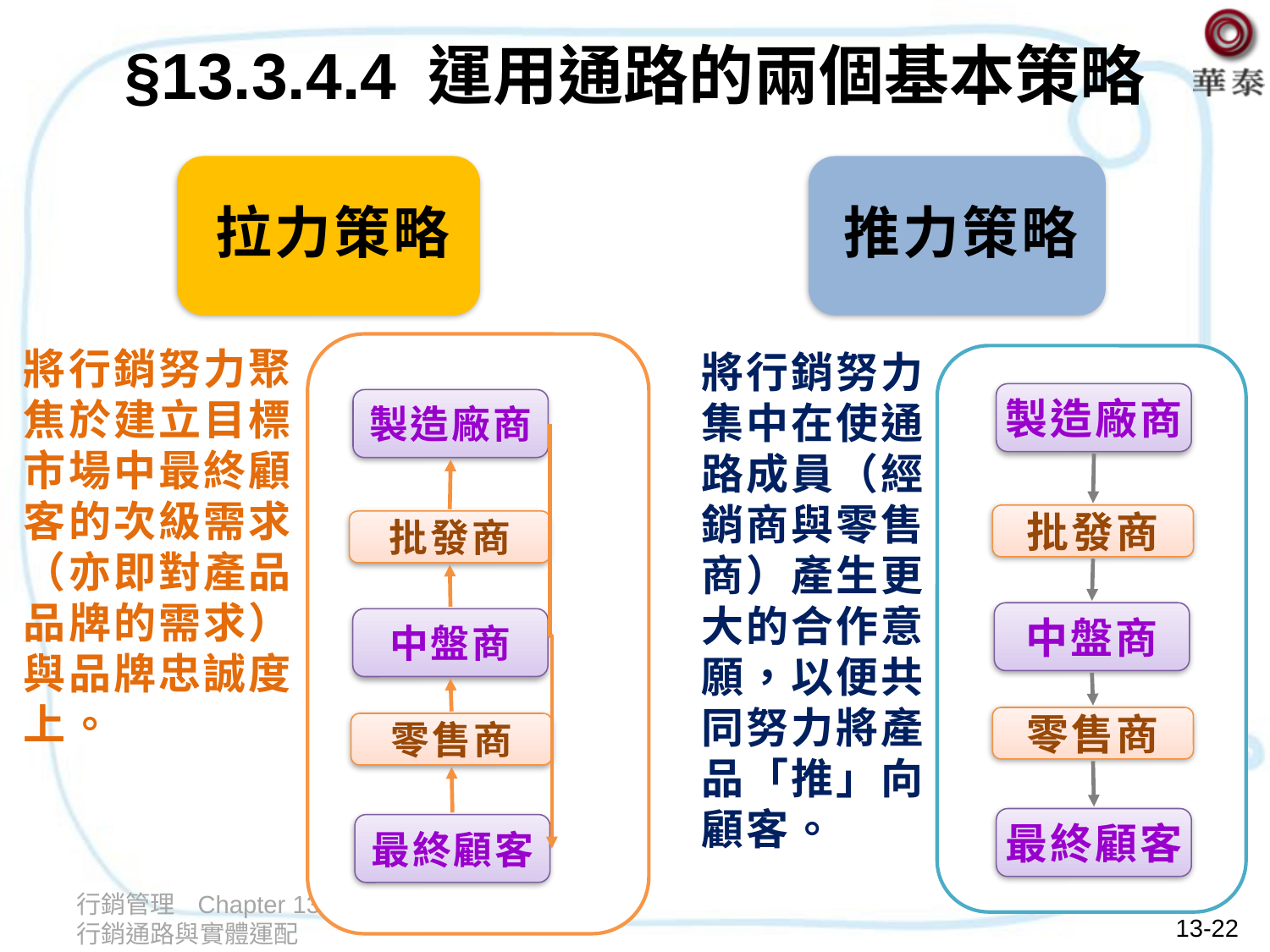

# §13.3.4.4 運用通路的兩個基本策略
拉力策略
推力策略

製造廠商
批發商
中盤商
零售商
最終顧客
將行銷努力聚焦於建立目標市場中最終顧客的次級需求（亦即對產品品牌的需求）與品牌忠誠度上。
將行銷努力集中在使通路成員（經銷商與零售商）產生更大的合作意願，以便共同努力將產品「推」向顧客。

製造廠商
批發商
中盤商
零售商
最終顧客
行銷管理   Chapter 13   行銷通路與實體運配
13-22